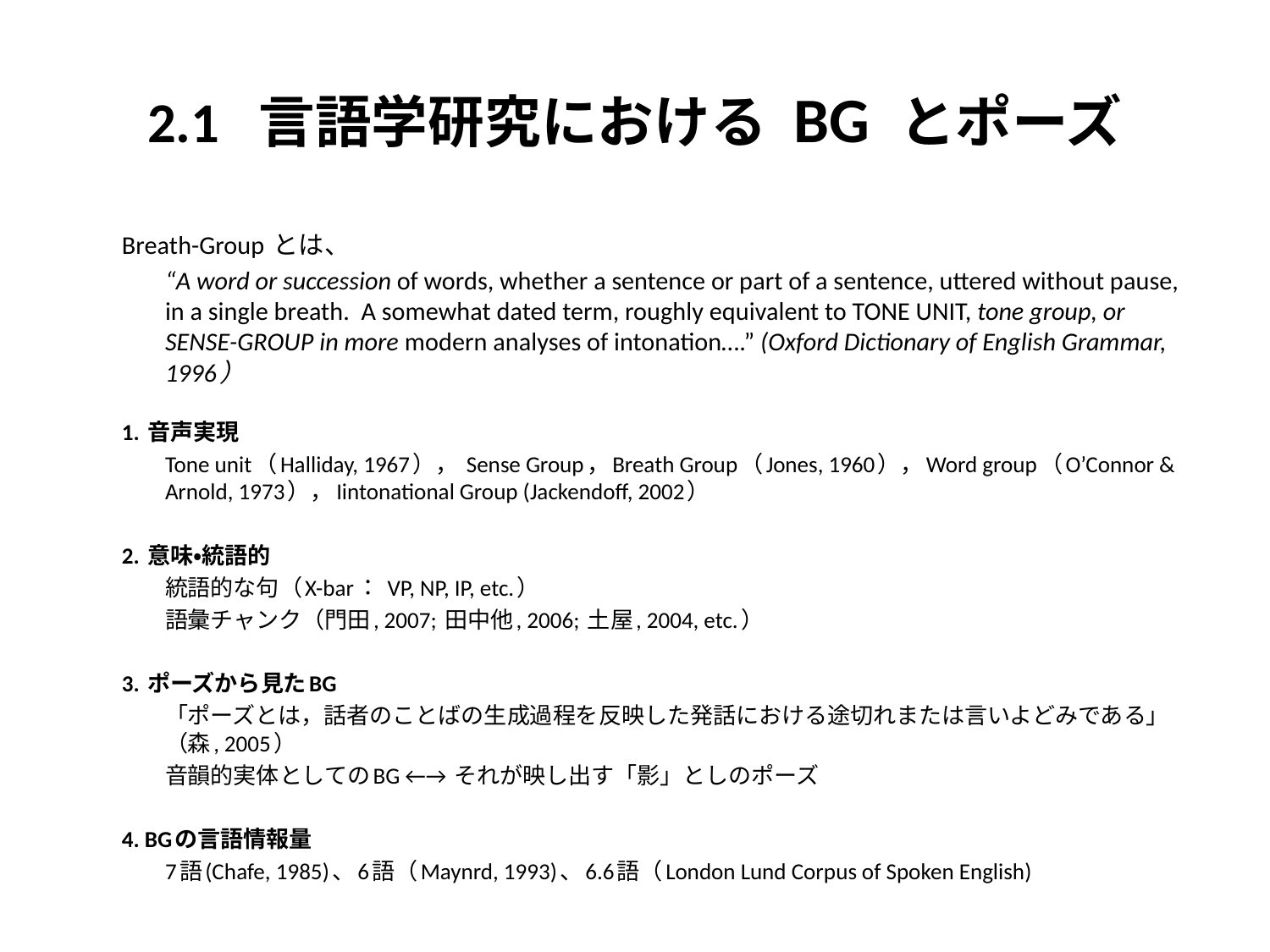

# 2.1  言語学研究における BG とポーズ
Breath-Group とは、
	“A word or succession of words, whether a sentence or part of a sentence, uttered without pause, in a single breath.  A somewhat dated term, roughly equivalent to TONE UNIT, tone group, or SENSE-GROUP in more modern analyses of intonation….” (Oxford Dictionary of English Grammar, 1996）

1. 音声実現
	Tone unit（Halliday, 1967）， Sense Group，Breath Group（Jones, 1960），Word group（O’Connor & Arnold, 1973），Iintonational Group (Jackendoff, 2002）

2. 意味・統語的
	統語的な句（X-bar： VP, NP, IP, etc.）
	語彙チャンク（門田, 2007; 田中他, 2006; 土屋, 2004, etc.）

3. ポーズから見たBG
	「ポーズとは，話者のことばの生成過程を反映した発話における途切れまたは言いよどみである」（森, 2005）
	音韻的実体としてのBG ←→ それが映し出す「影」としのポーズ

4. BGの言語情報量
	7語(Chafe, 1985)、6語（Maynrd, 1993)、6.6語（London Lund Corpus of Spoken English)